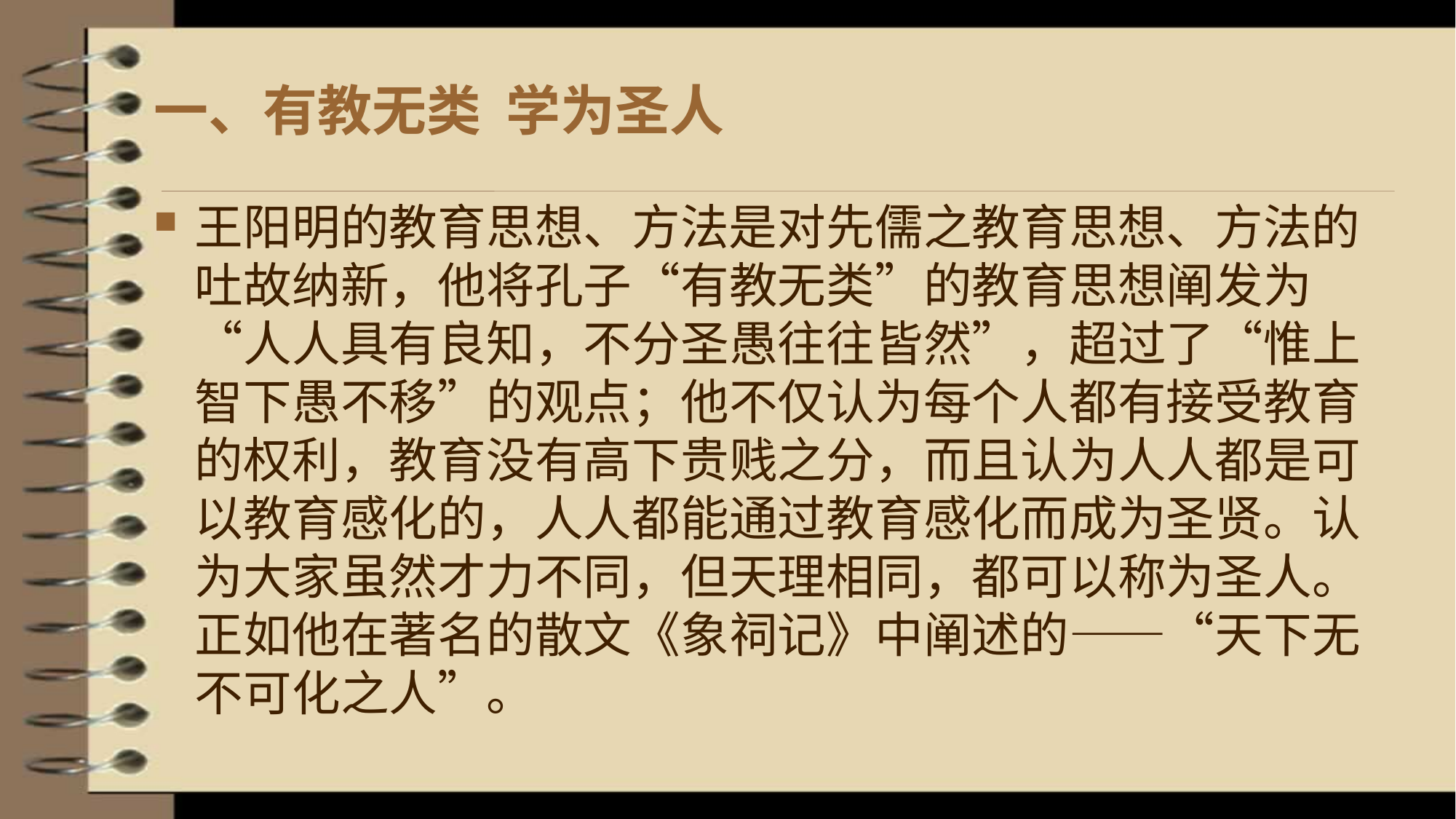

# 一、有教无类  学为圣人
王阳明的教育思想、方法是对先儒之教育思想、方法的吐故纳新，他将孔子“有教无类”的教育思想阐发为“人人具有良知，不分圣愚往往皆然”，超过了“惟上智下愚不移”的观点；他不仅认为每个人都有接受教育的权利，教育没有高下贵贱之分，而且认为人人都是可以教育感化的，人人都能通过教育感化而成为圣贤。认为大家虽然才力不同，但天理相同，都可以称为圣人。正如他在著名的散文《象祠记》中阐述的——“天下无不可化之人”。